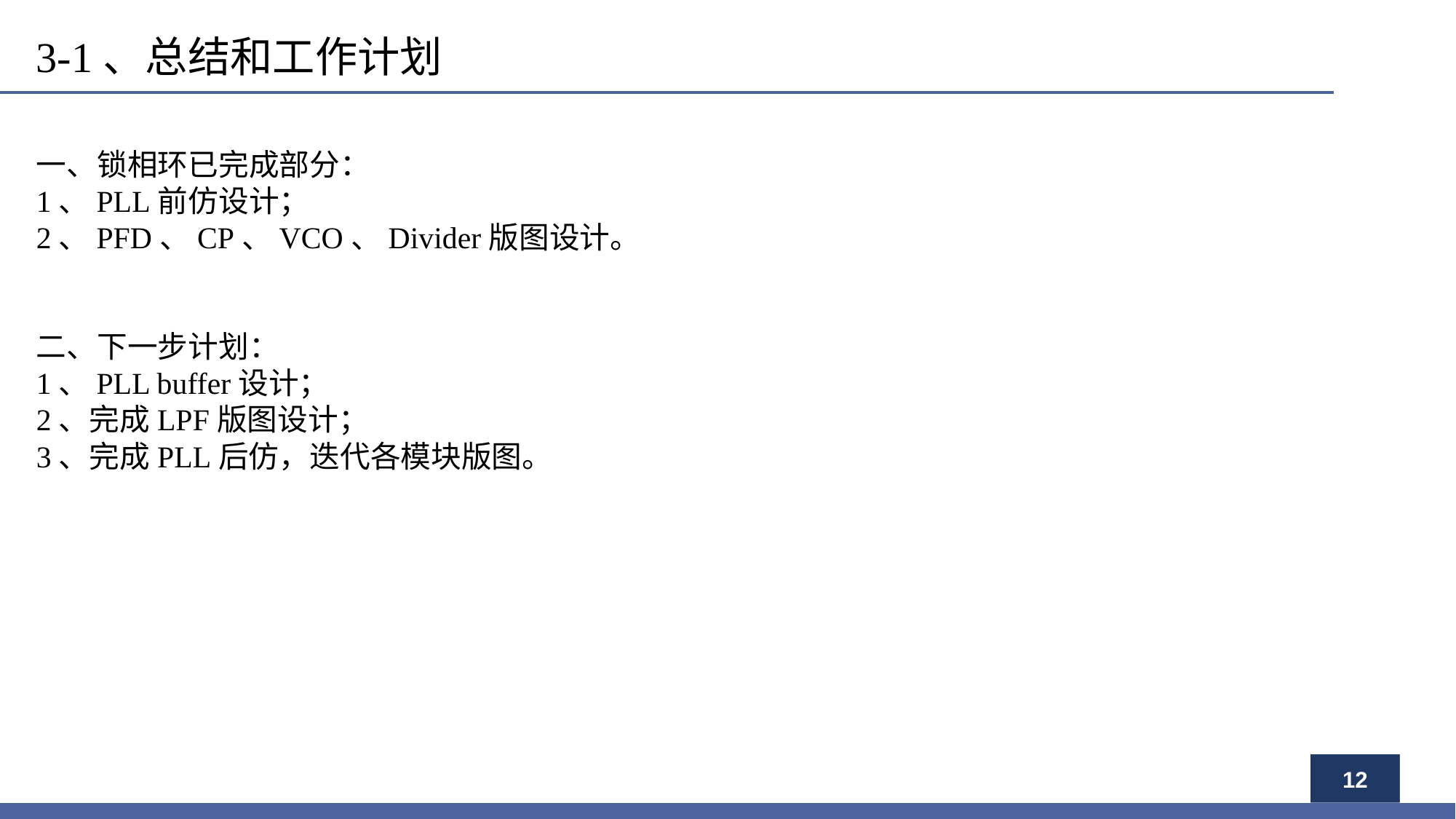

3-1、总结和工作计划
一、锁相环已完成部分：
1、PLL前仿设计；
2、PFD、CP、VCO、Divider版图设计。

二、下一步计划：
1、PLL buffer设计；
2、完成LPF版图设计；
3、完成PLL后仿，迭代各模块版图。